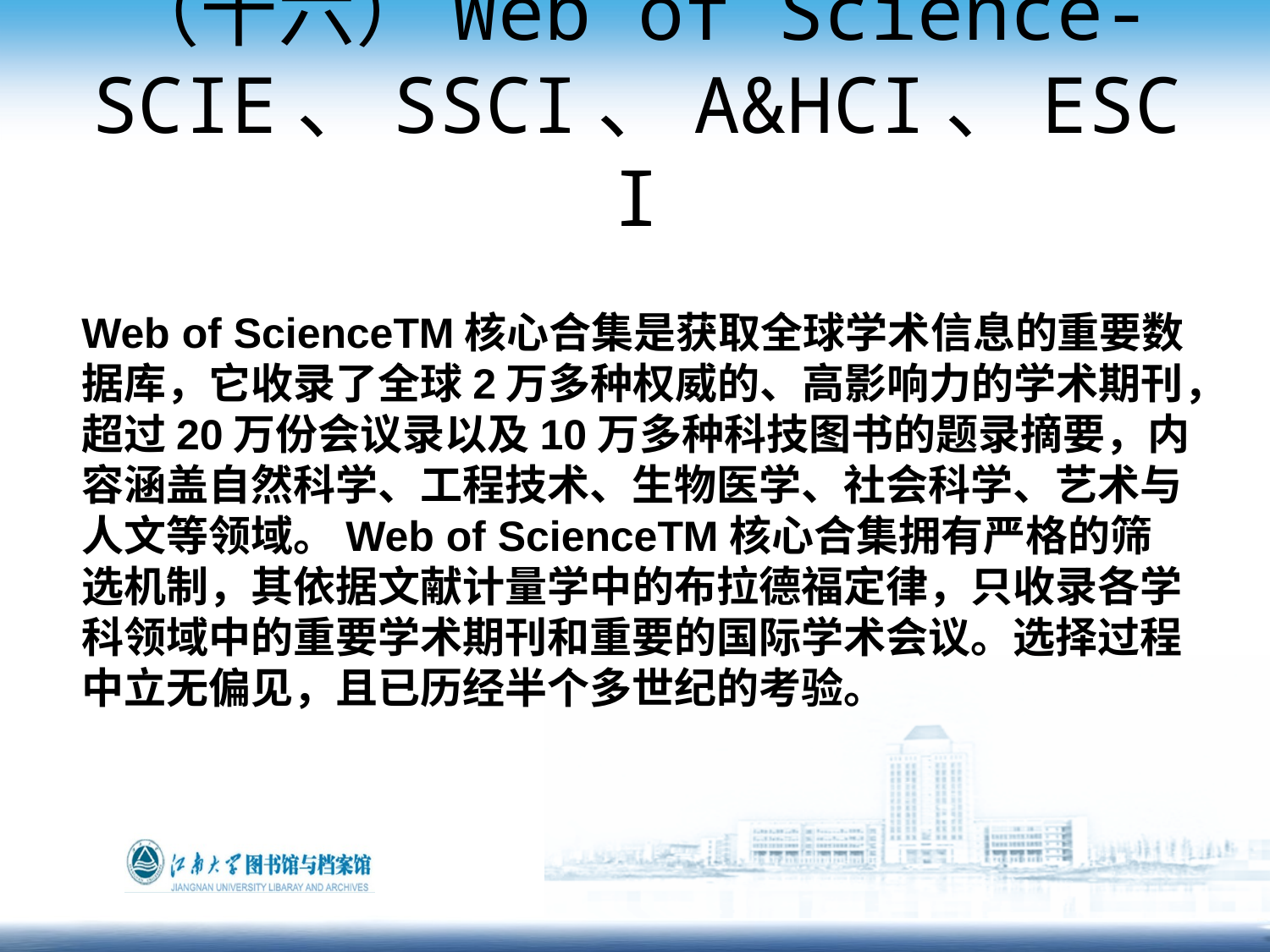

# （十六）Web of Science- SCIE、SSCI、A&HCI、ESCI
Web of ScienceTM核心合集是获取全球学术信息的重要数据库，它收录了全球2万多种权威的、高影响力的学术期刊，超过20万份会议录以及10万多种科技图书的题录摘要，内容涵盖自然科学、工程技术、生物医学、社会科学、艺术与人文等领域。Web of ScienceTM核心合集拥有严格的筛选机制，其依据文献计量学中的布拉德福定律，只收录各学科领域中的重要学术期刊和重要的国际学术会议。选择过程中立无偏见，且已历经半个多世纪的考验。